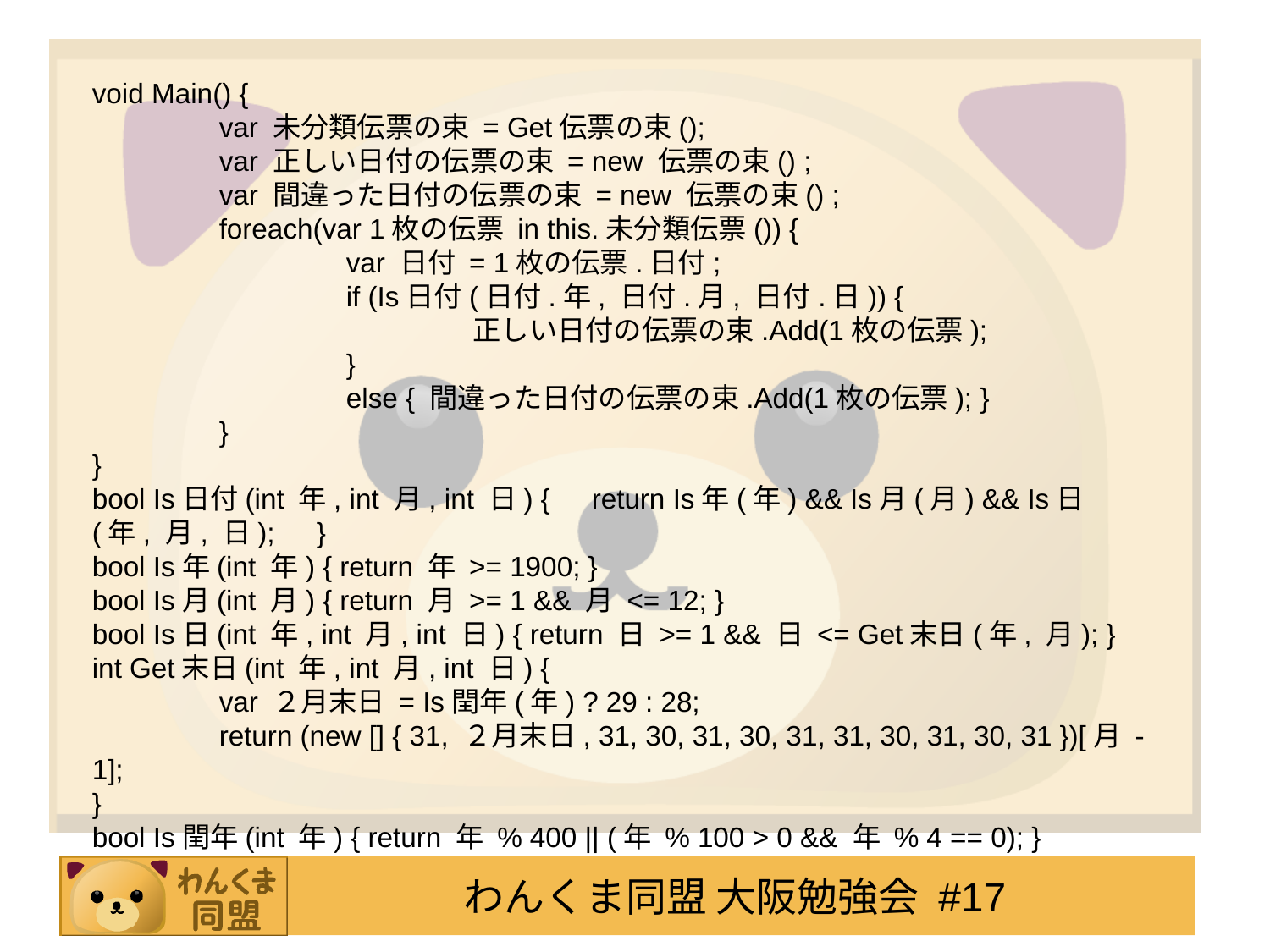

# void Main() { var 未分類伝票の束 = Get伝票の束(); var 正しい日付の伝票の束 = new 伝票の束() ; var 間違った日付の伝票の束 = new 伝票の束() ; foreach(var 1枚の伝票 in this.未分類伝票()) { var 日付 = 1枚の伝票.日付; if (Is日付(日付.年, 日付.月, 日付.日)) { 正しい日付の伝票の束.Add(1枚の伝票); } else { 間違った日付の伝票の束.Add(1枚の伝票); } } } bool Is日付(int 年, int 月, int 日) {　return Is年(年) && Is月(月) && Is日(年, 月, 日);　} bool Is年(int 年) { return 年 >= 1900; } bool Is月(int 月) { return 月 >= 1 && 月 <= 12; } bool Is日(int 年, int 月, int 日) { return 日 >= 1 && 日 <= Get末日(年, 月); } int Get末日(int 年, int 月, int 日) { var ２月末日 = Is閏年(年) ? 29 : 28; return (new [] { 31, ２月末日, 31, 30, 31, 30, 31, 31, 30, 31, 30, 31 })[月 - 1]; } bool Is閏年(int 年) { return 年 % 400 || (年 % 100 > 0 && 年 % 4 == 0); }